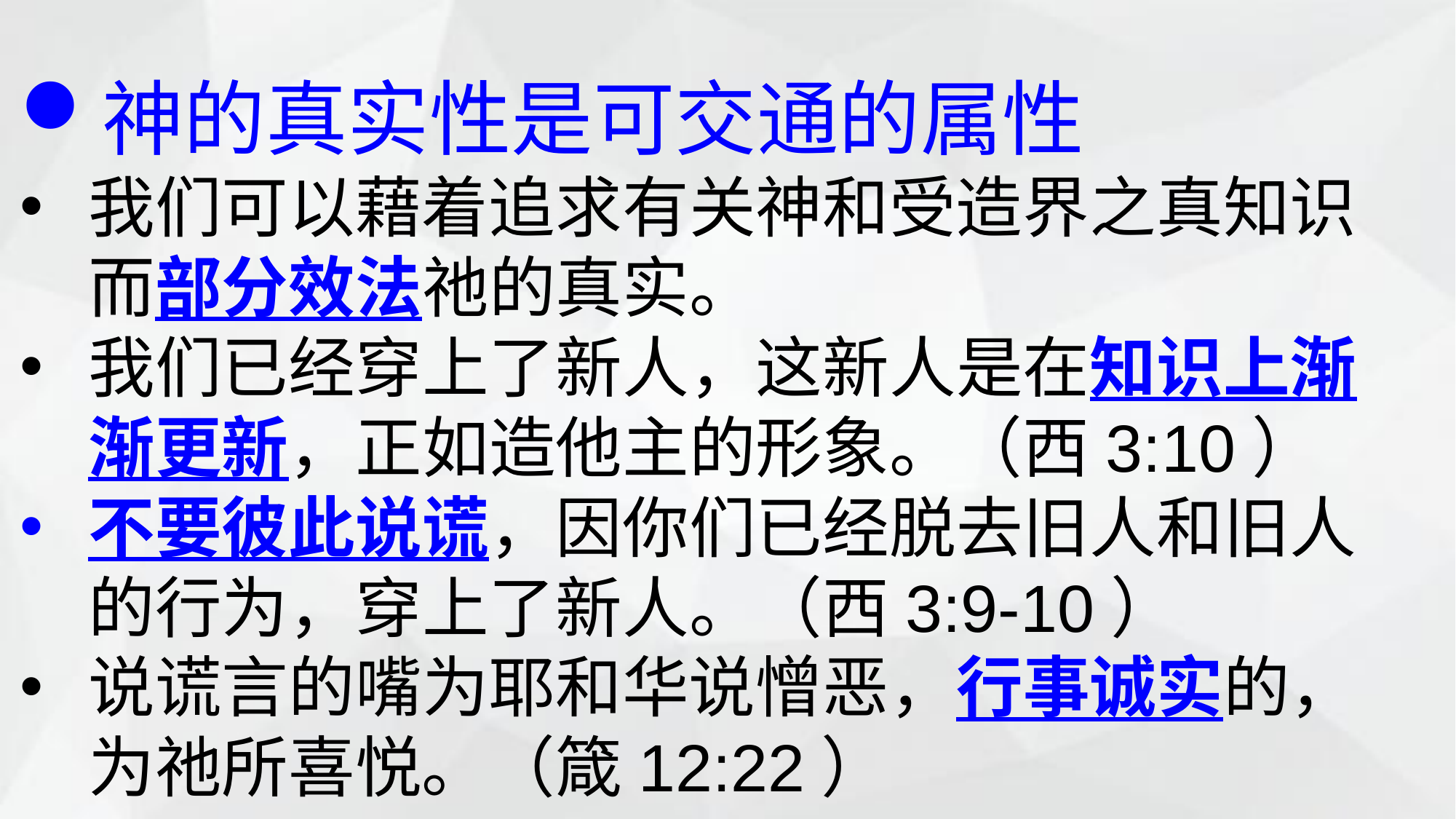

神的真实性是可交通的属性
我们可以藉着追求有关神和受造界之真知识而部分效法祂的真实。
我们已经穿上了新人，这新人是在知识上渐渐更新，正如造他主的形象。（西3:10）
不要彼此说谎，因你们已经脱去旧人和旧人的行为，穿上了新人。（西3:9-10）
说谎言的嘴为耶和华说憎恶，行事诚实的，为祂所喜悦。（箴12:22）

32